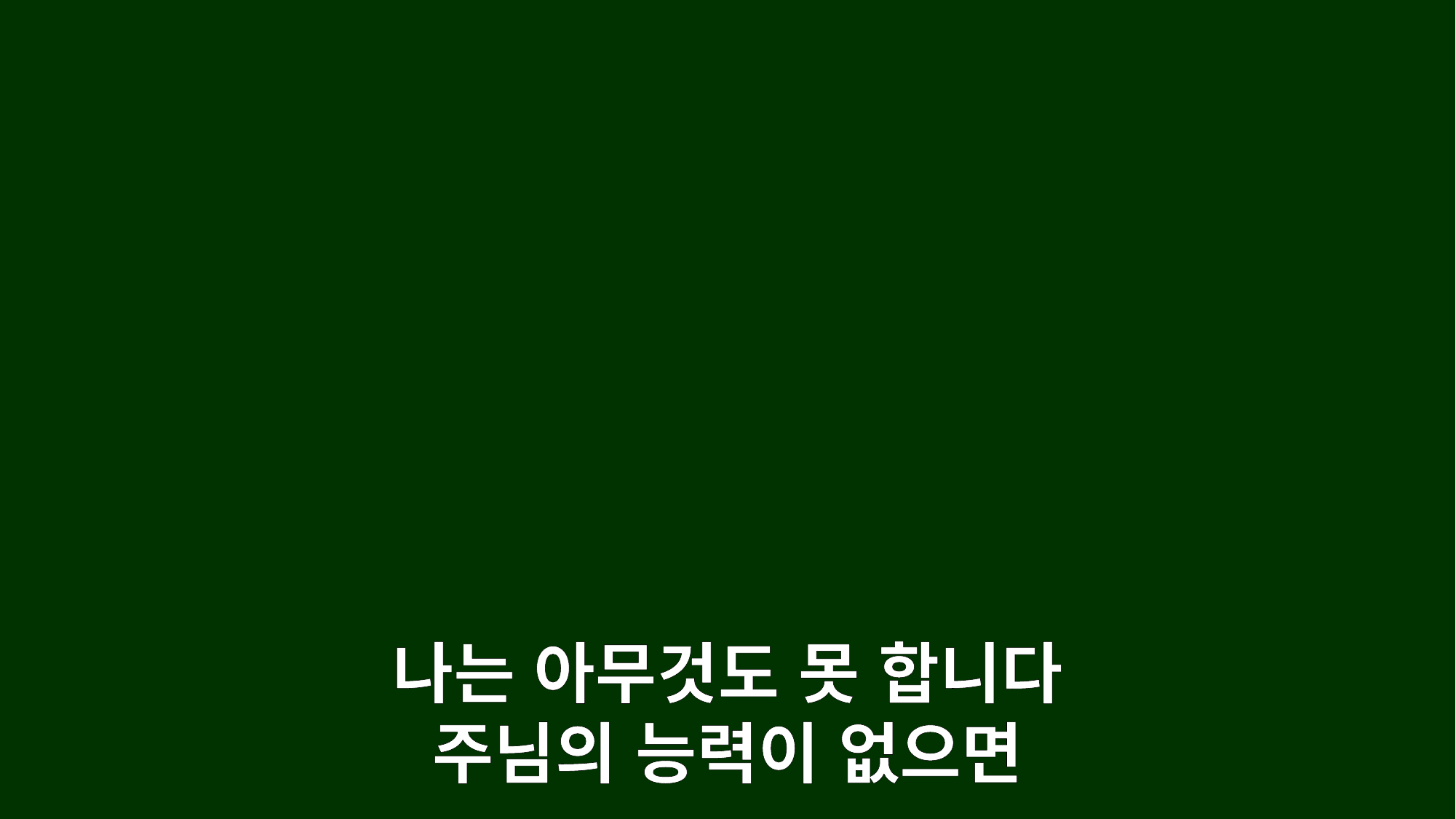

나는 아무것도 못 합니다
주님의 능력이 없으면